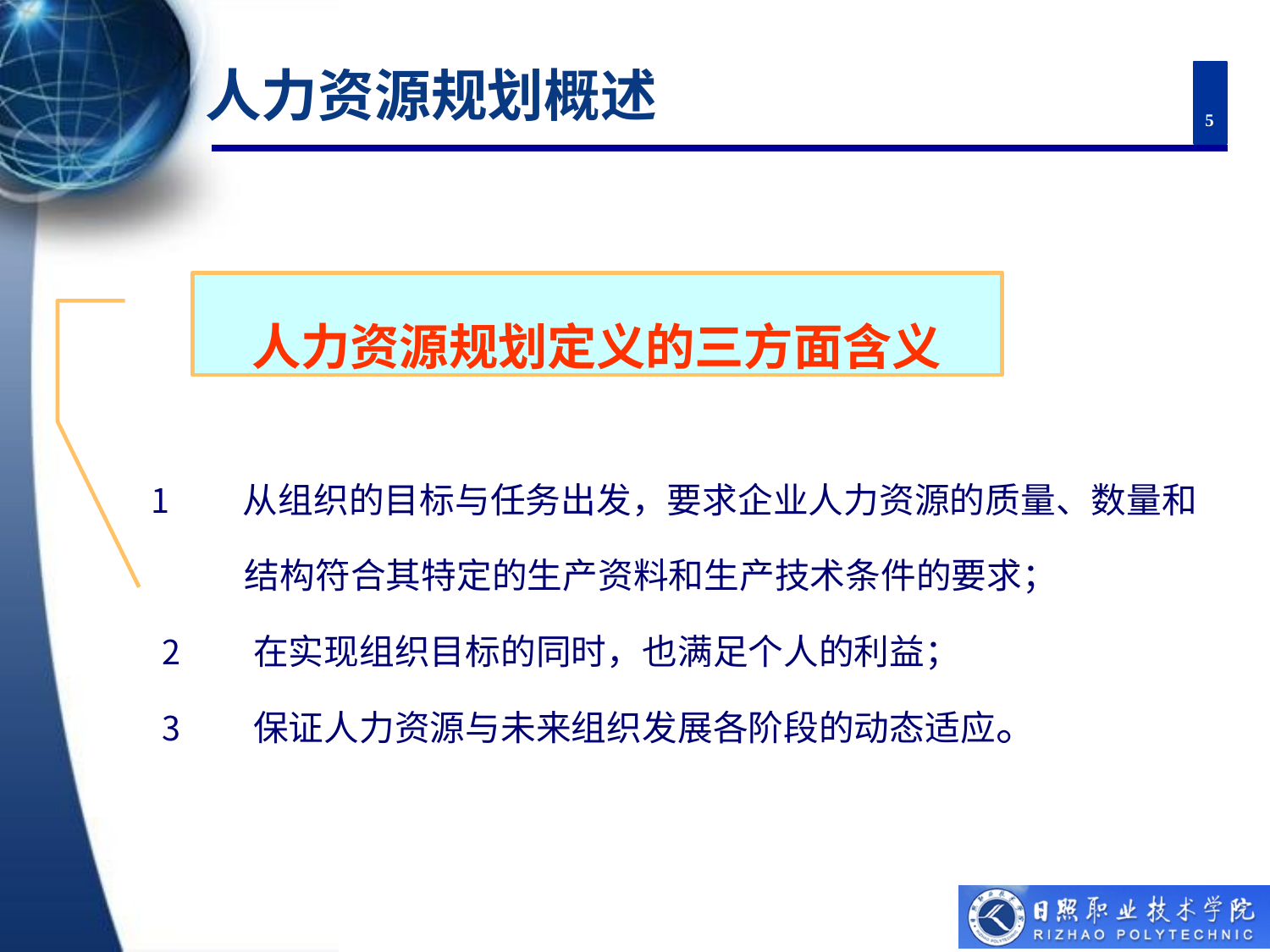

# 人力资源规划概述
5
人力资源规划定义的三方面含义

从组织的目标与任务出发，要求企业人力资源的质量、数量和
结构符合其特定的生产资料和生产技术条件的要求；
在实现组织目标的同时，也满足个人的利益；
保证人力资源与未来组织发展各阶段的动态适应。